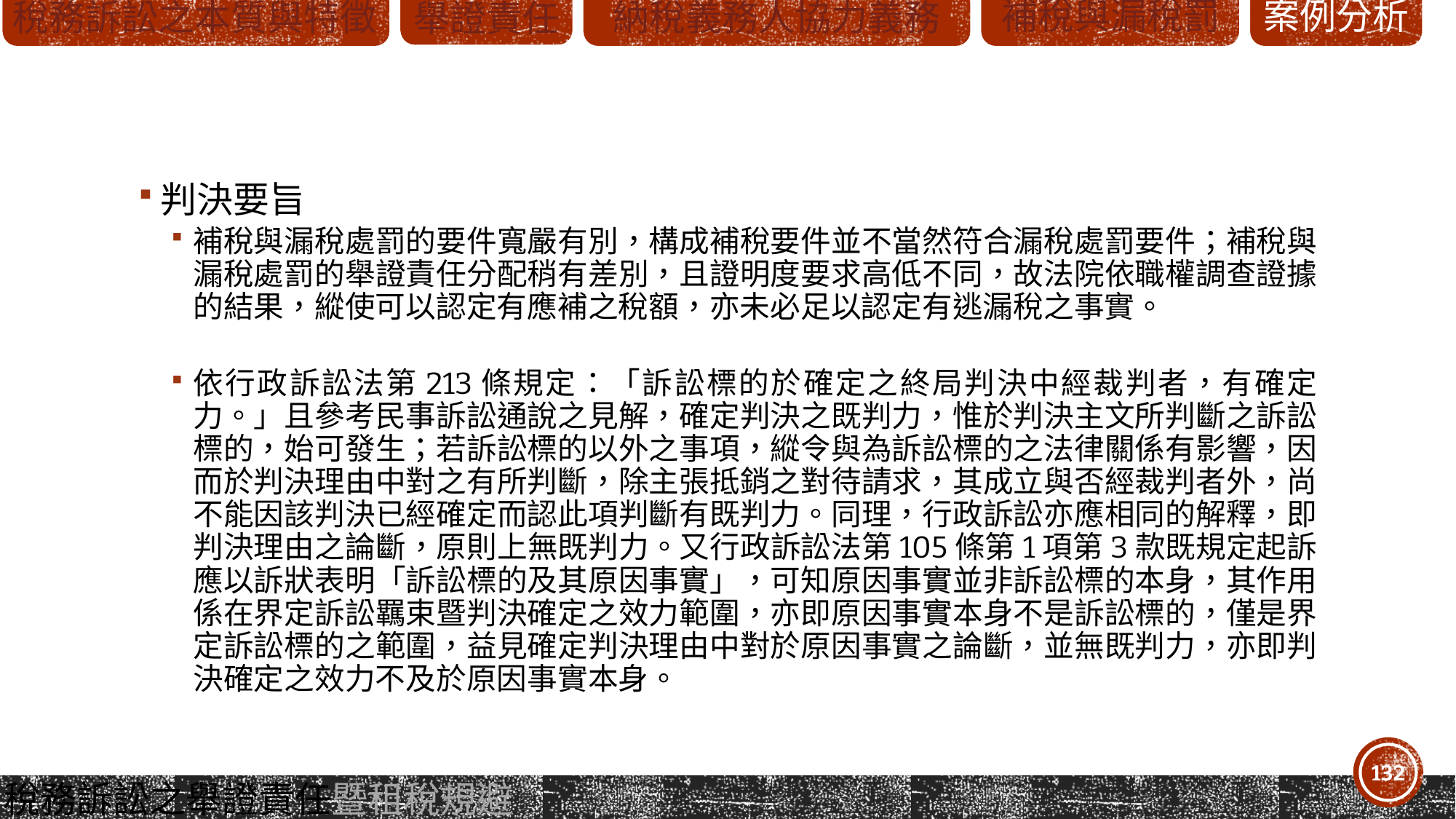

#
判決要旨
補稅與漏稅處罰的要件寬嚴有別，構成補稅要件並不當然符合漏稅處罰要件；補稅與漏稅處罰的舉證責任分配稍有差別，且證明度要求高低不同，故法院依職權調查證據的結果，縱使可以認定有應補之稅額，亦未必足以認定有逃漏稅之事實。

依行政訴訟法第213條規定：「訴訟標的於確定之終局判決中經裁判者，有確定力。」且參考民事訴訟通說之見解，確定判決之既判力，惟於判決主文所判斷之訴訟標的，始可發生；若訴訟標的以外之事項，縱令與為訴訟標的之法律關係有影響，因而於判決理由中對之有所判斷，除主張抵銷之對待請求，其成立與否經裁判者外，尚不能因該判決已經確定而認此項判斷有既判力。同理，行政訴訟亦應相同的解釋，即判決理由之論斷，原則上無既判力。又行政訴訟法第105條第1項第3款既規定起訴應以訴狀表明「訴訟標的及其原因事實」，可知原因事實並非訴訟標的本身，其作用係在界定訴訟羈束暨判決確定之效力範圍，亦即原因事實本身不是訴訟標的，僅是界定訴訟標的之範圍，益見確定判決理由中對於原因事實之論斷，並無既判力，亦即判決確定之效力不及於原因事實本身。
132